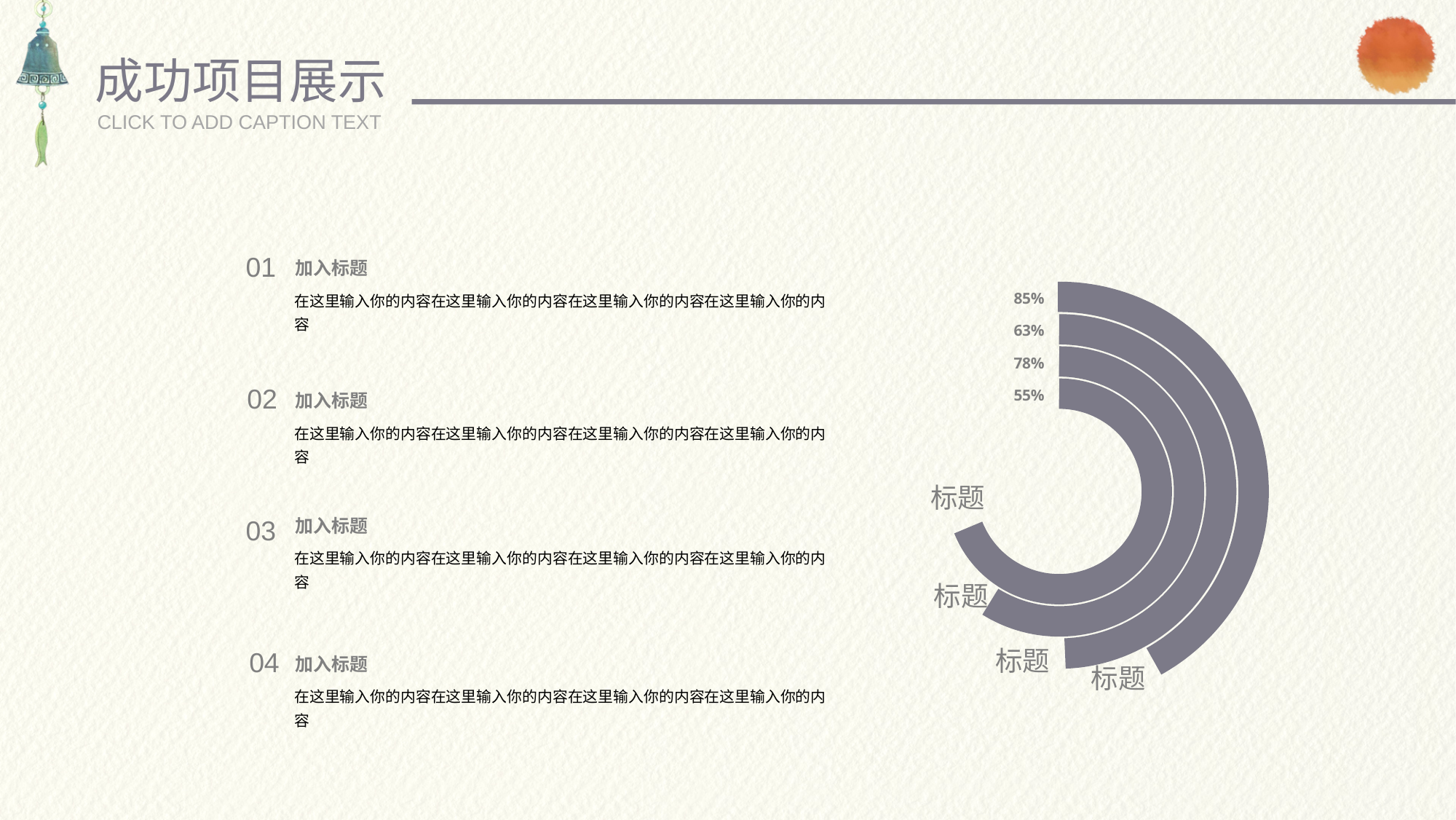

成功项目展示

CLICK TO ADD CAPTION TEXT
01
加入标题
在这里输入你的内容在这里输入你的内容在这里输入你的内容在这里输入你的内容
02
加入标题
在这里输入你的内容在这里输入你的内容在这里输入你的内容在这里输入你的内容
03
加入标题
在这里输入你的内容在这里输入你的内容在这里输入你的内容在这里输入你的内容
04
加入标题
在这里输入你的内容在这里输入你的内容在这里输入你的内容在这里输入你的内容
85%

63%

78%

55%

标题
标题
标题
标题